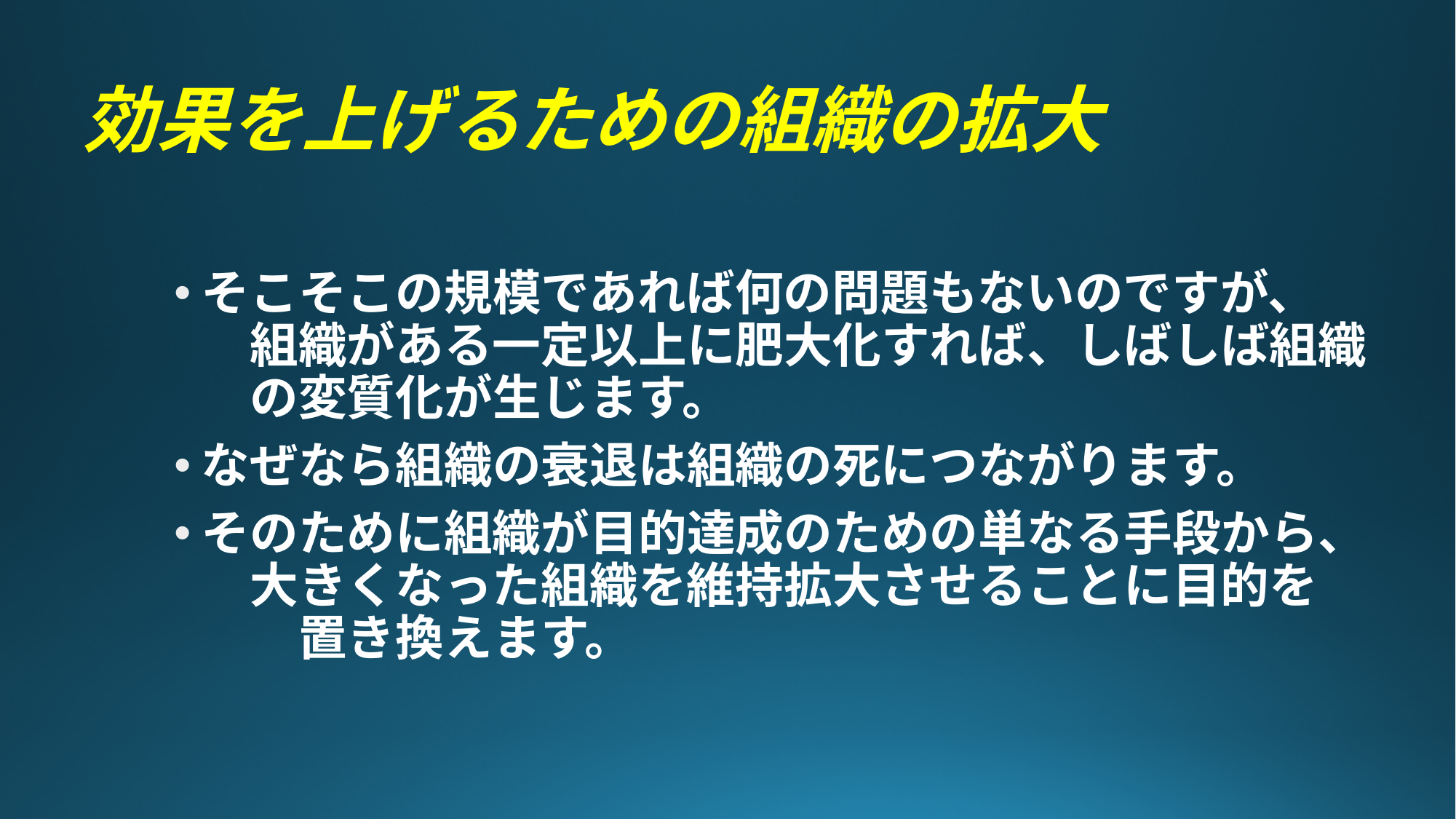

# 効果を上げるための組織の拡大
そこそこの規模であれば何の問題もないのですが、　　　組織がある一定以上に肥大化すれば、しばしば組織　　の変質化が生じます。
なぜなら組織の衰退は組織の死につながります。
そのために組織が目的達成のための単なる手段から、　　大きくなった組織を維持拡大させることに目的を　　　　置き換えます。